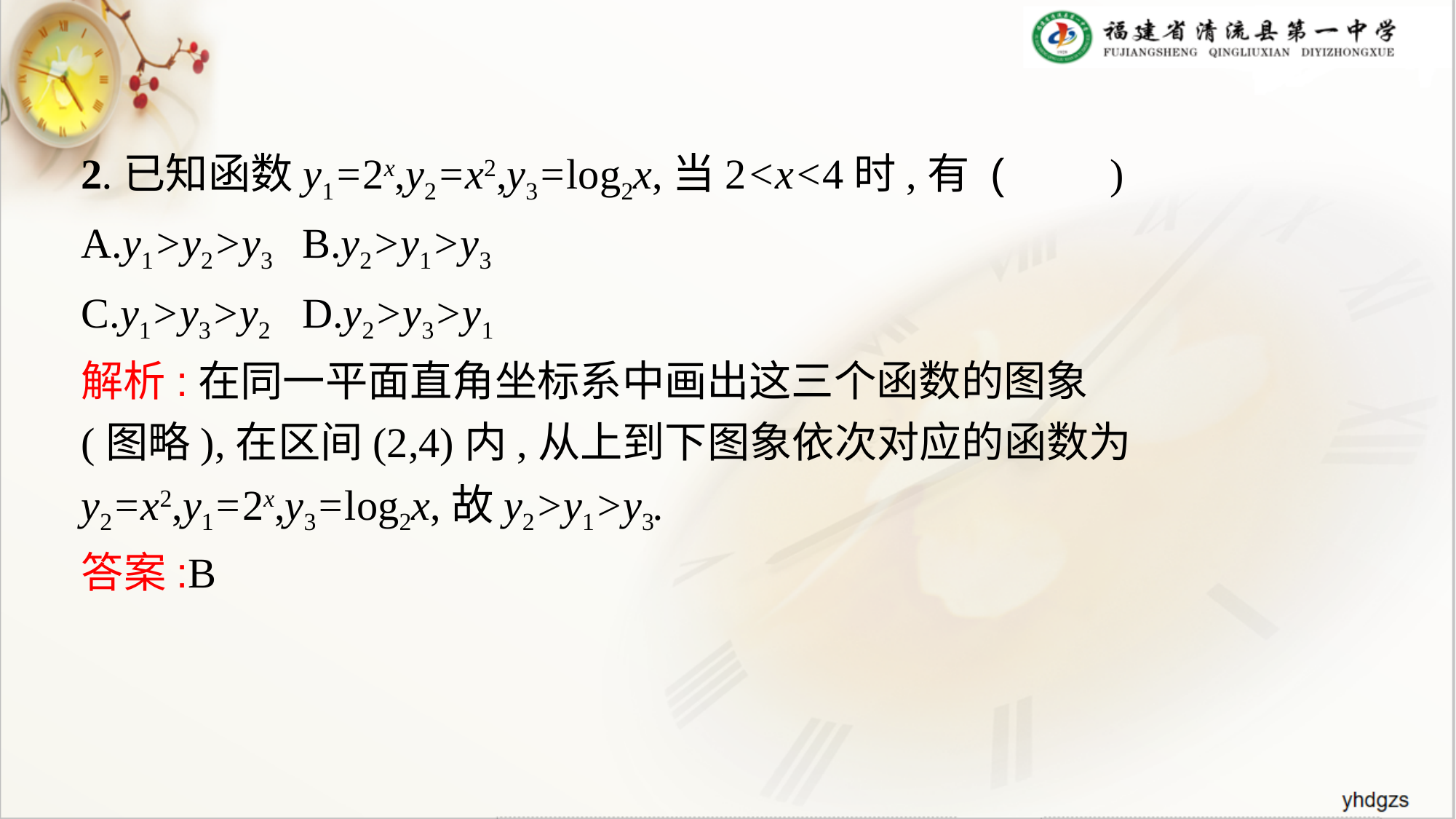

2.已知函数y1=2x,y2=x2,y3=log2x,当2<x<4时,有 (　　)
A.y1>y2>y3	B.y2>y1>y3
C.y1>y3>y2	D.y2>y3>y1
解析:在同一平面直角坐标系中画出这三个函数的图象(图略),在区间(2,4)内,从上到下图象依次对应的函数为y2=x2,y1=2x,y3=log2x,故y2>y1>y3.
答案:B